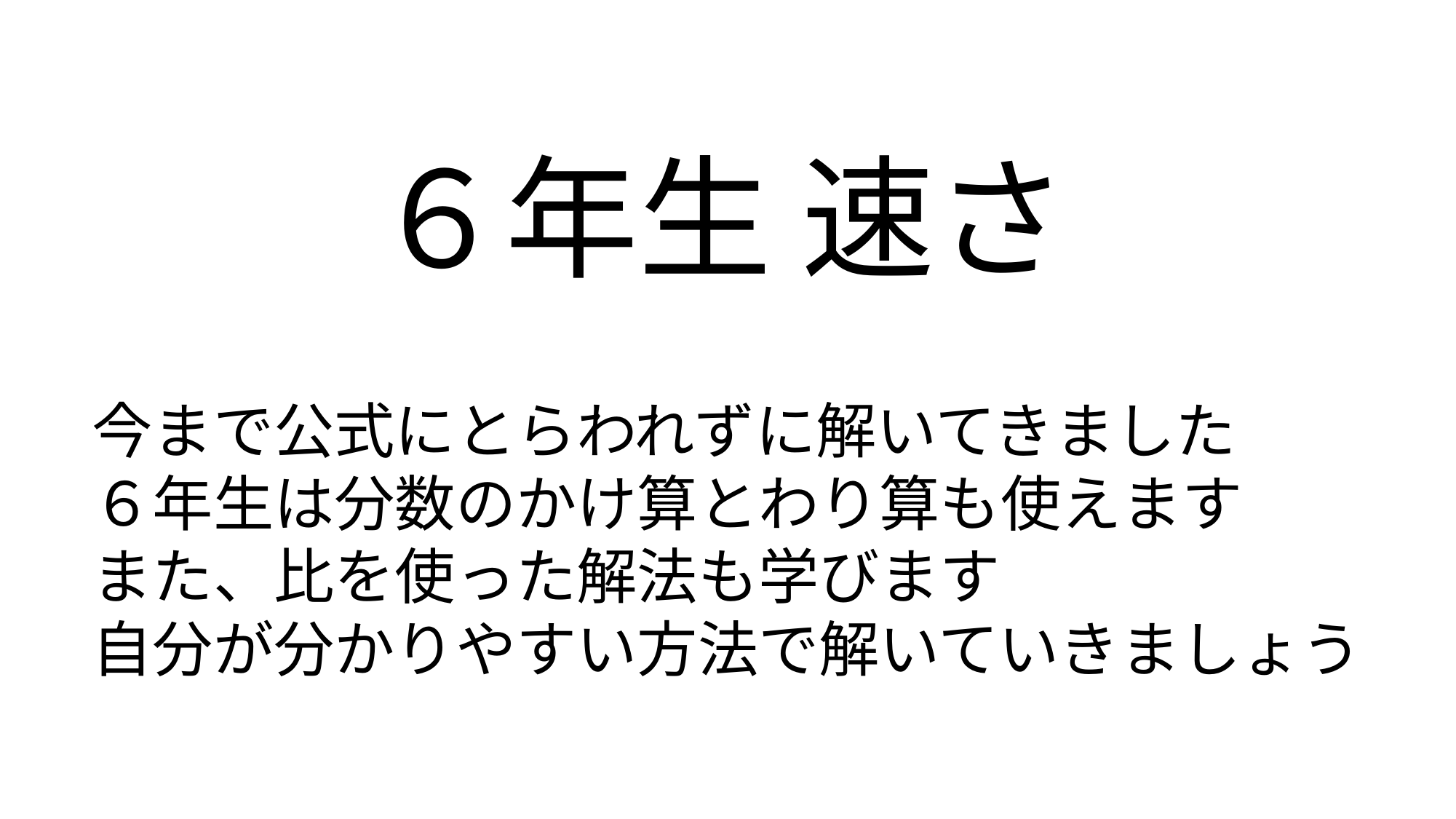

# ６年生 速さ
今まで公式にとらわれずに解いてきました
６年生は分数のかけ算とわり算も使えます
また、比を使った解法も学びます
自分が分かりやすい方法で解いていきましょう